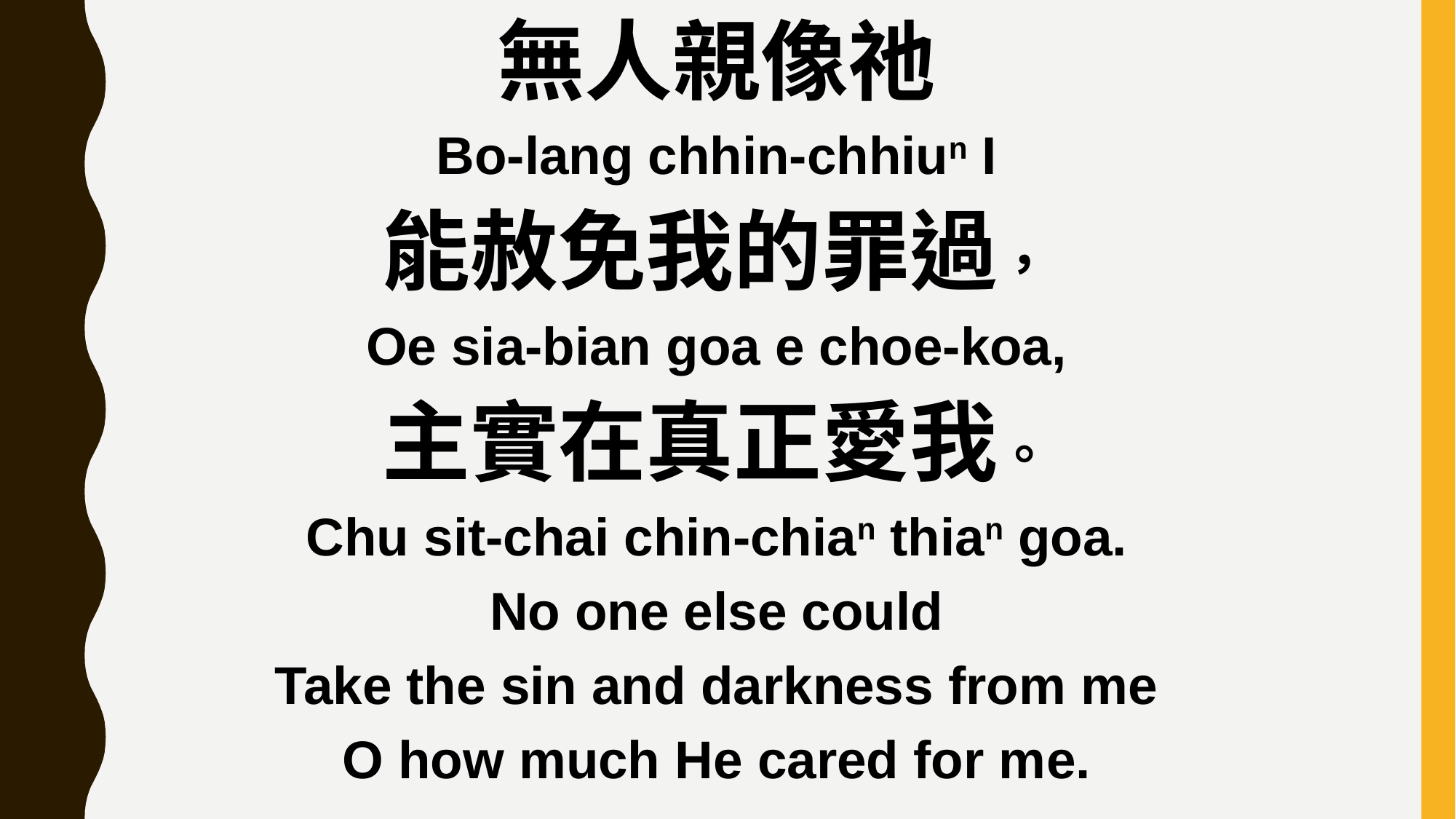

無人親像祂
Bo-lang chhin-chhiun I
能赦免我的罪過，
Oe sia-bian goa e choe-koa,
主實在真正愛我。
Chu sit-chai chin-chian thian goa.
No one else could
Take the sin and darkness from me
O how much He cared for me.